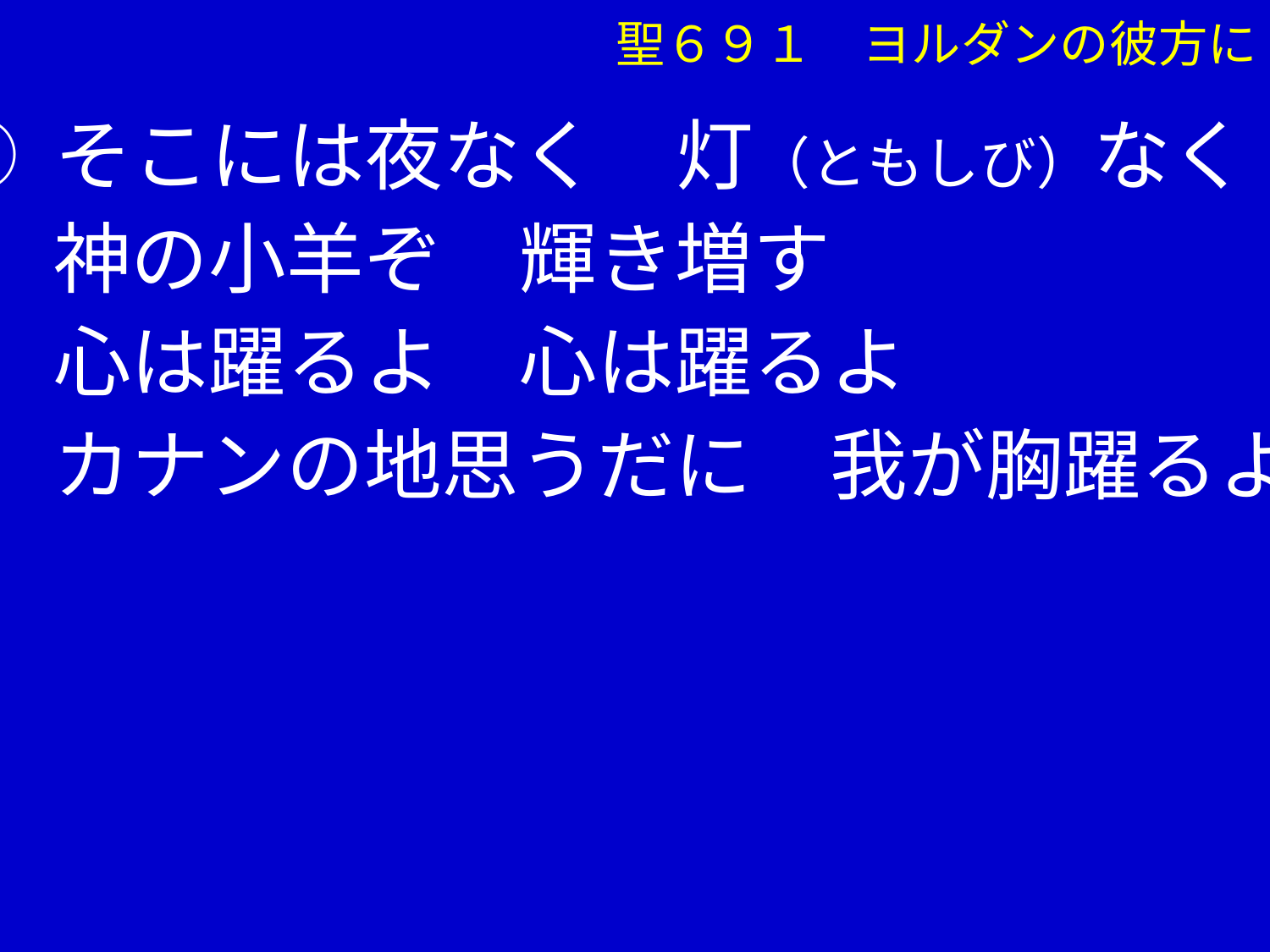

聖６９１　ヨルダンの彼方に
② そこには夜なく　灯（ともしび）なく
　  神の小羊ぞ　輝き増す
　  心は躍るよ　心は躍るよ
　  カナンの地思うだに　我が胸躍るよ